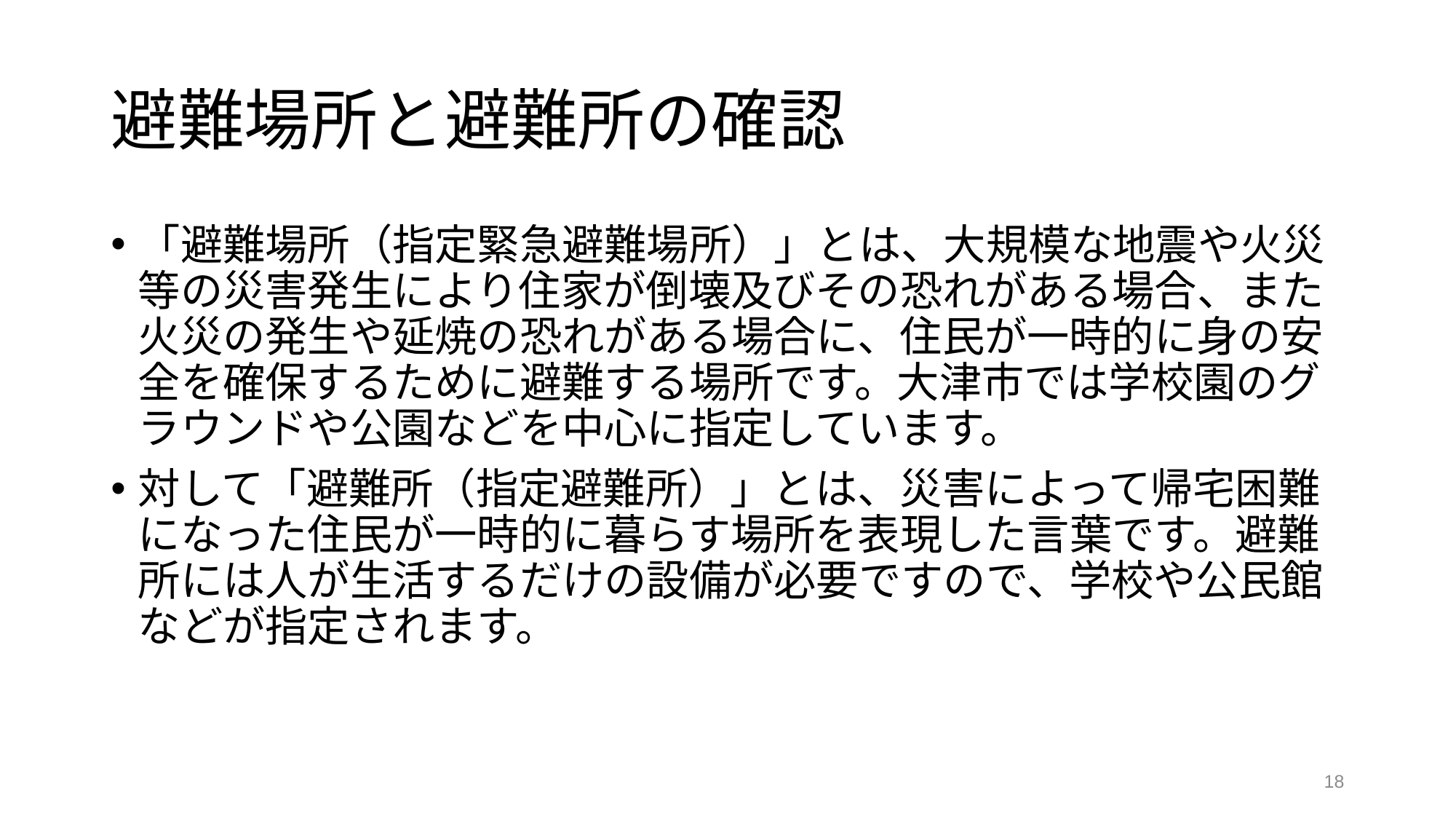

# 避難場所と避難所の確認
「避難場所（指定緊急避難場所）」とは、大規模な地震や火災等の災害発生により住家が倒壊及びその恐れがある場合、また火災の発生や延焼の恐れがある場合に、住民が一時的に身の安全を確保するために避難する場所です。大津市では学校園のグラウンドや公園などを中心に指定しています。
対して「避難所（指定避難所）」とは、災害によって帰宅困難になった住民が一時的に暮らす場所を表現した言葉です。避難所には人が生活するだけの設備が必要ですので、学校や公民館などが指定されます。

18